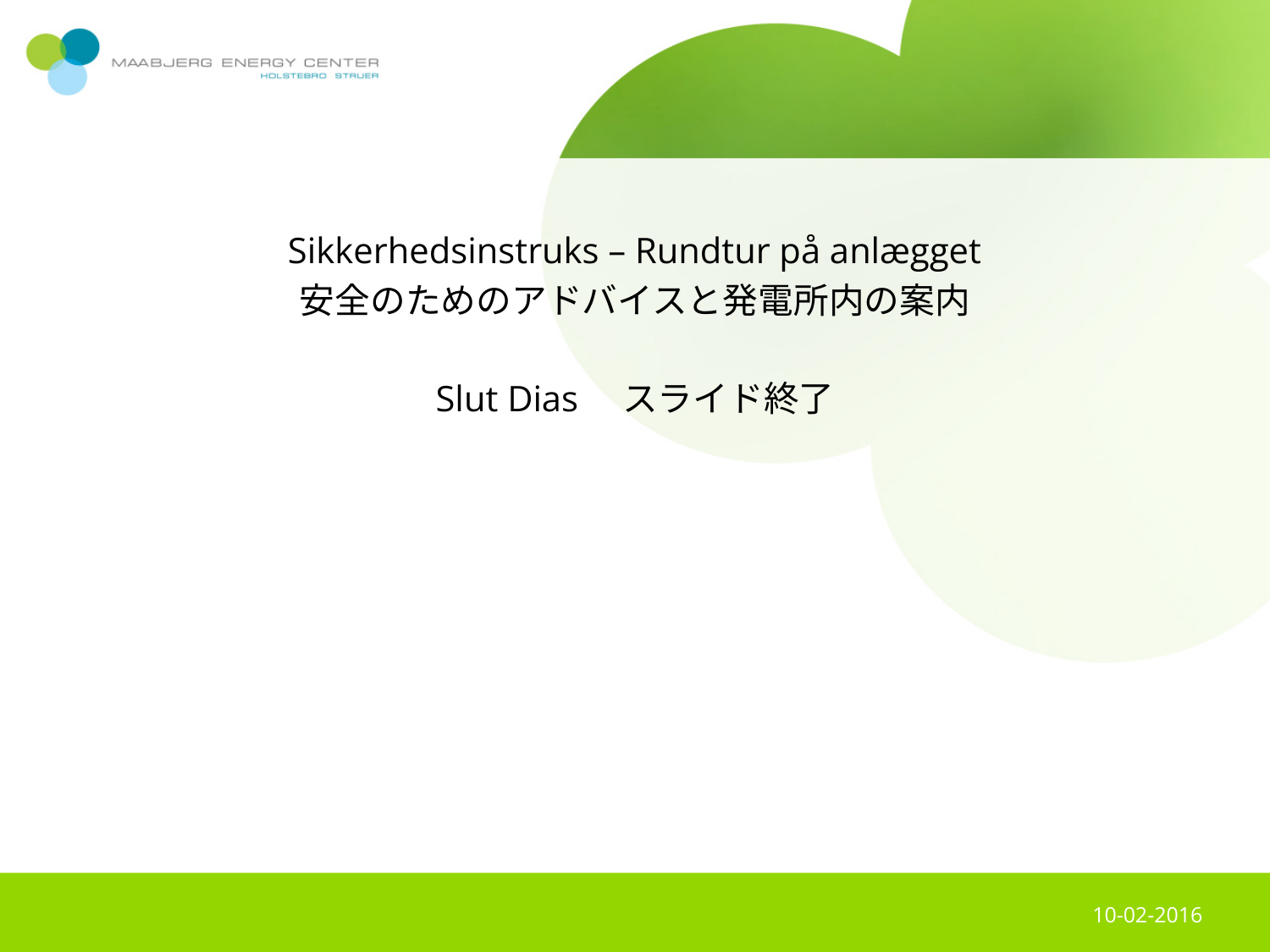

#

Sikkerhedsinstruks – Rundtur på anlægget
安全のためのアドバイスと発電所内の案内

Slut Dias　スライド終了

10-02-2016